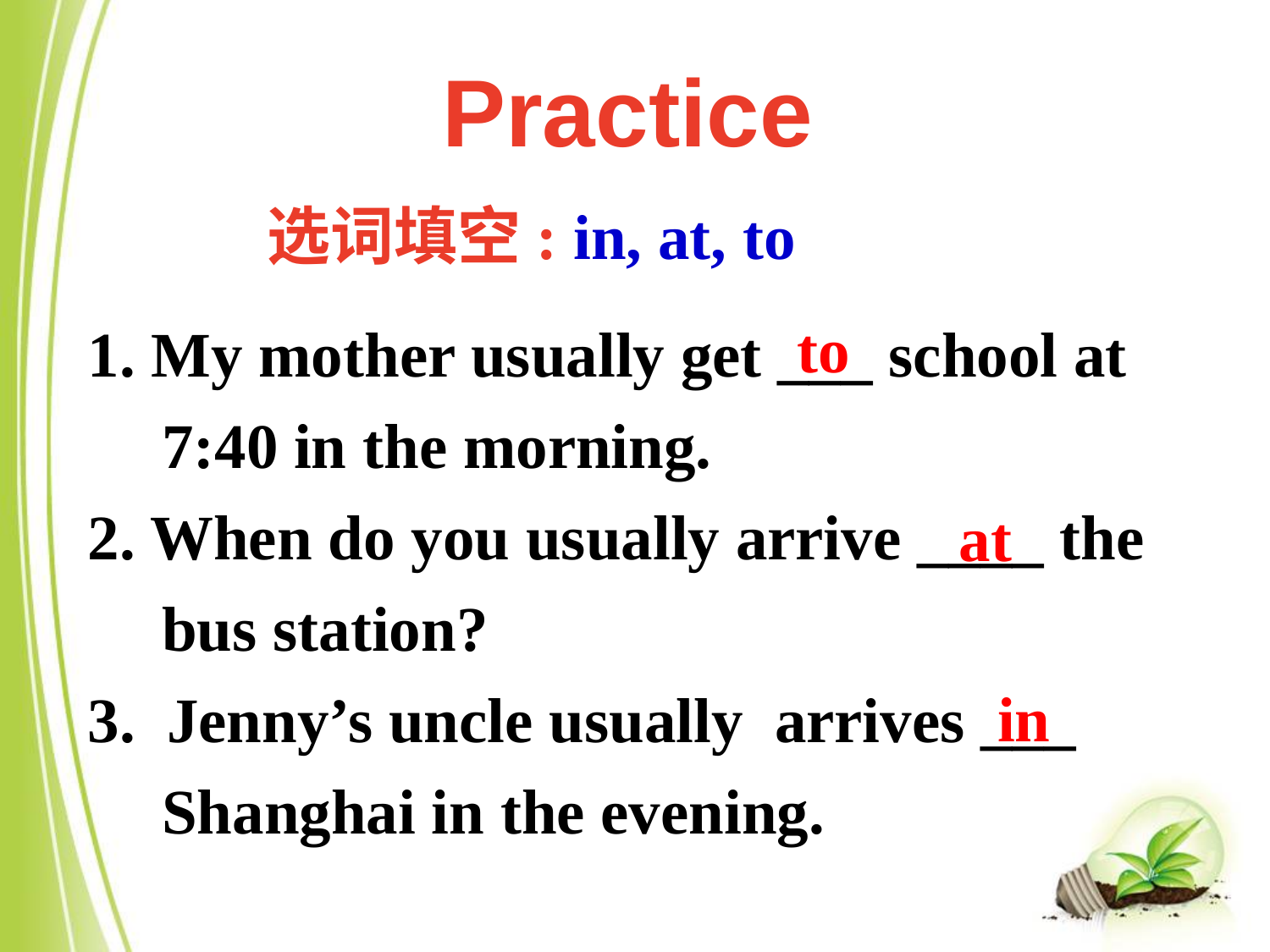

Practice
选词填空: in, at, to
1. My mother usually get ___ school at 7:40 in the morning.
2. When do you usually arrive ____ the bus station?
3.  Jenny’s uncle usually  arrives ___ Shanghai in the evening.
to
  at
in